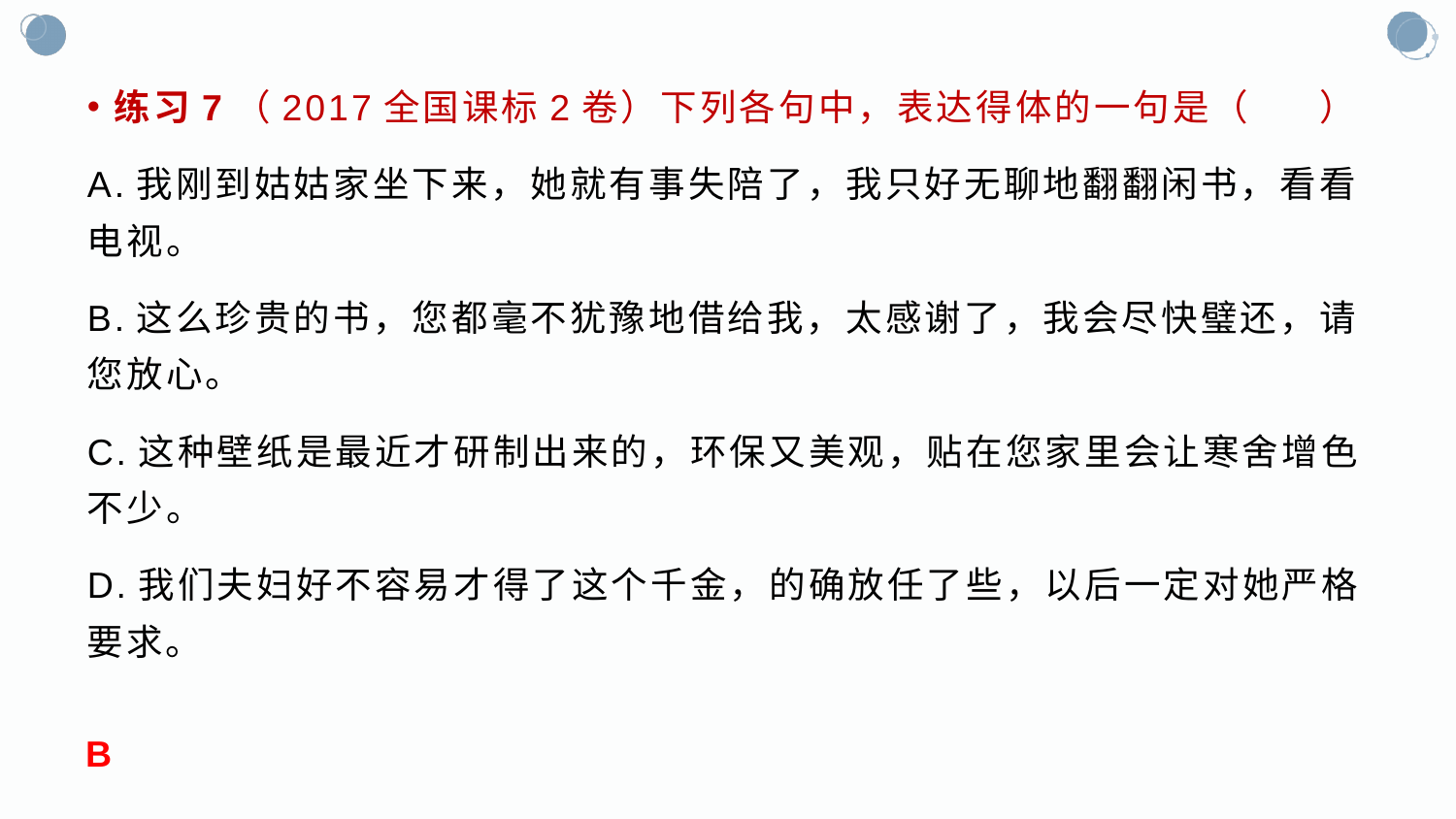

#
练习7（2017全国课标2卷）下列各句中，表达得体的一句是（      ）
A.我刚到姑姑家坐下来，她就有事失陪了，我只好无聊地翻翻闲书，看看电视。
B.这么珍贵的书，您都毫不犹豫地借给我，太感谢了，我会尽快璧还，请您放心。
C.这种壁纸是最近才研制出来的，环保又美观，贴在您家里会让寒舍增色不少。
D.我们夫妇好不容易才得了这个千金，的确放任了些，以后一定对她严格要求。
B